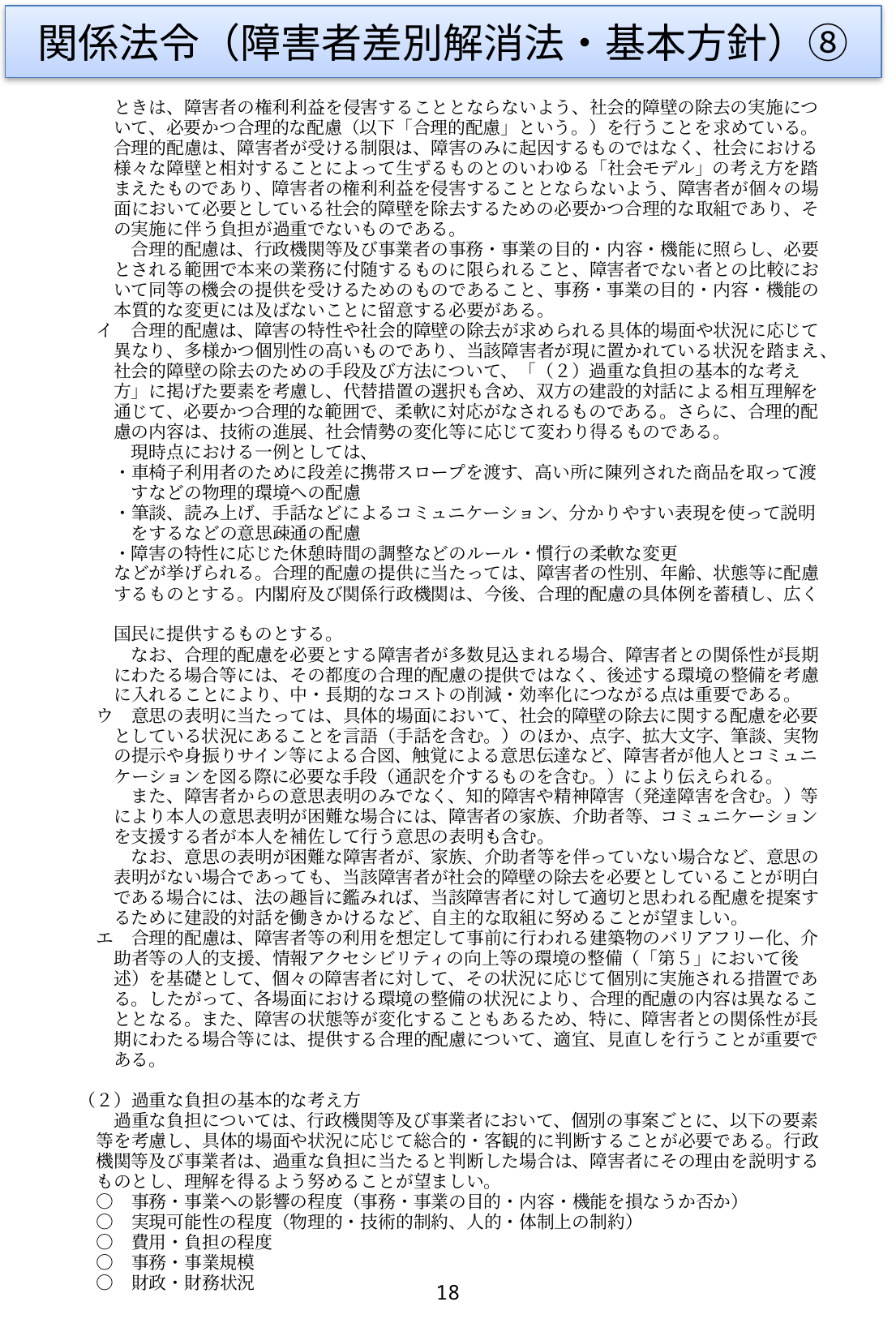

関係法令（障害者差別解消法・基本方針）⑧
　　　ときは、障害者の権利利益を侵害することとならないよう、社会的障壁の除去の実施につ
　　　いて、必要かつ合理的な配慮（以下「合理的配慮」という。）を行うことを求めている。
　　　合理的配慮は、障害者が受ける制限は、障害のみに起因するものではなく、社会における
　　　様々な障壁と相対することによって生ずるものとのいわゆる「社会モデル」の考え方を踏
　　　まえたものであり、障害者の権利利益を侵害することとならないよう、障害者が個々の場
　　　面において必要としている社会的障壁を除去するための必要かつ合理的な取組であり、そ
　　　の実施に伴う負担が過重でないものである。
　　　　合理的配慮は、行政機関等及び事業者の事務・事業の目的・内容・機能に照らし、必要
　　　とされる範囲で本来の業務に付随するものに限られること、障害者でない者との比較にお
　　　いて同等の機会の提供を受けるためのものであること、事務・事業の目的・内容・機能の
　　　本質的な変更には及ばないことに留意する必要がある。
　　イ　合理的配慮は、障害の特性や社会的障壁の除去が求められる具体的場面や状況に応じて
　　　異なり、多様かつ個別性の高いものであり、当該障害者が現に置かれている状況を踏まえ、
　　　社会的障壁の除去のための手段及び方法について、「（２）過重な負担の基本的な考え
　　　方」に掲げた要素を考慮し、代替措置の選択も含め、双方の建設的対話による相互理解を
　　　通じて、必要かつ合理的な範囲で、柔軟に対応がなされるものである。さらに、合理的配
　　　慮の内容は、技術の進展、社会情勢の変化等に応じて変わり得るものである。
　　　　現時点における一例としては、
　　　・車椅子利用者のために段差に携帯スロープを渡す、高い所に陳列された商品を取って渡
　　　　すなどの物理的環境への配慮
　　　・筆談、読み上げ、手話などによるコミュニケーション、分かりやすい表現を使って説明
　　　　をするなどの意思疎通の配慮
　　　・障害の特性に応じた休憩時間の調整などのルール・慣行の柔軟な変更
　　　などが挙げられる。合理的配慮の提供に当たっては、障害者の性別、年齢、状態等に配慮
　　　するものとする。内閣府及び関係行政機関は、今後、合理的配慮の具体例を蓄積し、広く
　　　国民に提供するものとする。
　　　　なお、合理的配慮を必要とする障害者が多数見込まれる場合、障害者との関係性が長期
　　　にわたる場合等には、その都度の合理的配慮の提供ではなく、後述する環境の整備を考慮
　　　に入れることにより、中・長期的なコストの削減・効率化につながる点は重要である。
　　ウ　意思の表明に当たっては、具体的場面において、社会的障壁の除去に関する配慮を必要
　　　としている状況にあることを言語（手話を含む。）のほか、点字、拡大文字、筆談、実物
　　　の提示や身振りサイン等による合図、触覚による意思伝達など、障害者が他人とコミュニ
　　　ケーションを図る際に必要な手段（通訳を介するものを含む。）により伝えられる。
　　　　また、障害者からの意思表明のみでなく、知的障害や精神障害（発達障害を含む。）等
　　　により本人の意思表明が困難な場合には、障害者の家族、介助者等、コミュニケーション
　　　を支援する者が本人を補佐して行う意思の表明も含む。
　　　　なお、意思の表明が困難な障害者が、家族、介助者等を伴っていない場合など、意思の
　　　表明がない場合であっても、当該障害者が社会的障壁の除去を必要としていることが明白
　　　である場合には、法の趣旨に鑑みれば、当該障害者に対して適切と思われる配慮を提案す
　　　るために建設的対話を働きかけるなど、自主的な取組に努めることが望ましい。
　　エ　合理的配慮は、障害者等の利用を想定して事前に行われる建築物のバリアフリー化、介
　　　助者等の人的支援、情報アクセシビリティの向上等の環境の整備（「第５」において後
　　　述）を基礎として、個々の障害者に対して、その状況に応じて個別に実施される措置であ
　　　る。したがって、各場面における環境の整備の状況により、合理的配慮の内容は異なるこ
　　　ととなる。また、障害の状態等が変化することもあるため、特に、障害者との関係性が長
　　　期にわたる場合等には、提供する合理的配慮について、適宜、見直しを行うことが重要で
　　　ある。

　（２）過重な負担の基本的な考え方
　　　過重な負担については、行政機関等及び事業者において、個別の事案ごとに、以下の要素
　　等を考慮し、具体的場面や状況に応じて総合的・客観的に判断することが必要である。行政
　　機関等及び事業者は、過重な負担に当たると判断した場合は、障害者にその理由を説明する
　　ものとし、理解を得るよう努めることが望ましい。
　　○　事務・事業への影響の程度（事務・事業の目的・内容・機能を損なうか否か）
　　○　実現可能性の程度（物理的・技術的制約、人的・体制上の制約）
　　○　費用・負担の程度
　　○　事務・事業規模
　　○　財政・財務状況

18